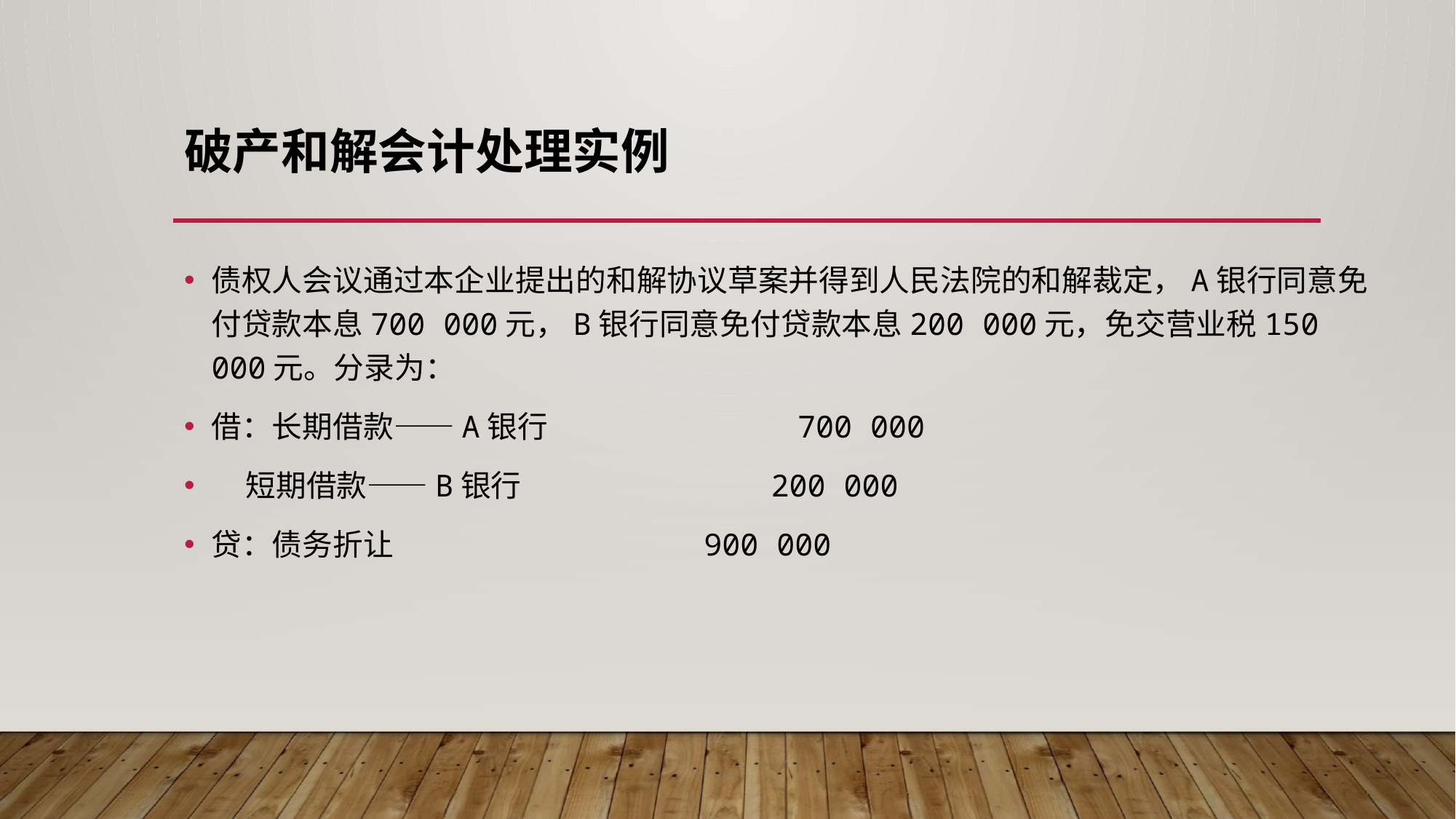

# 破产和解会计处理实例
债权人会议通过本企业提出的和解协议草案并得到人民法院的和解裁定，A银行同意免付贷款本息700 000元，B银行同意免付贷款本息200 000元，免交营业税150 000元。分录为：
借：长期借款——A银行                                    700 000
    短期借款——B银行                                    200 000
贷：债务折让                                             900 000